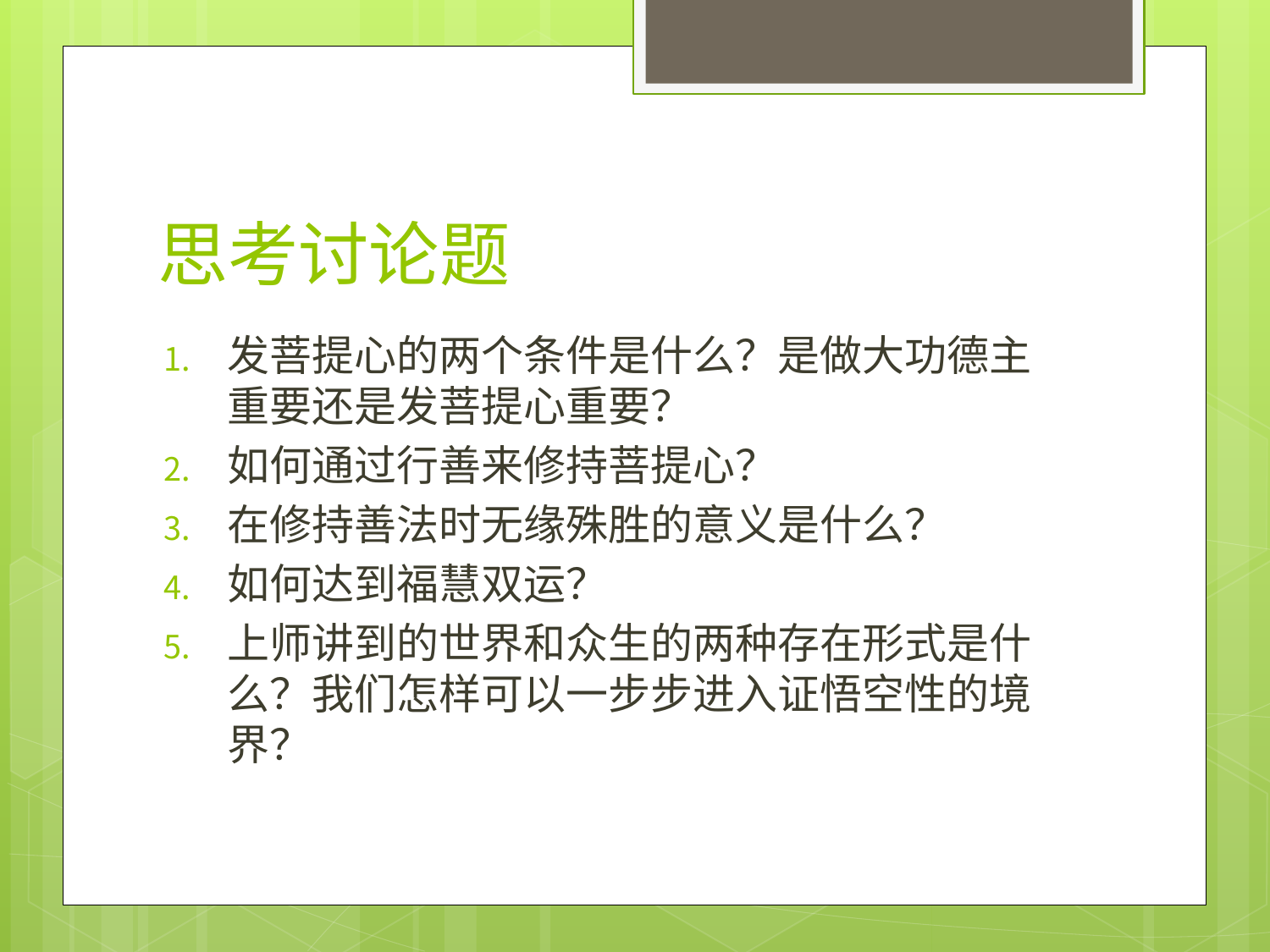

# 思考讨论题
发菩提心的两个条件是什么？是做大功德主重要还是发菩提心重要？
如何通过行善来修持菩提心？
在修持善法时无缘殊胜的意义是什么？
如何达到福慧双运？
上师讲到的世界和众生的两种存在形式是什么？我们怎样可以一步步进入证悟空性的境界？